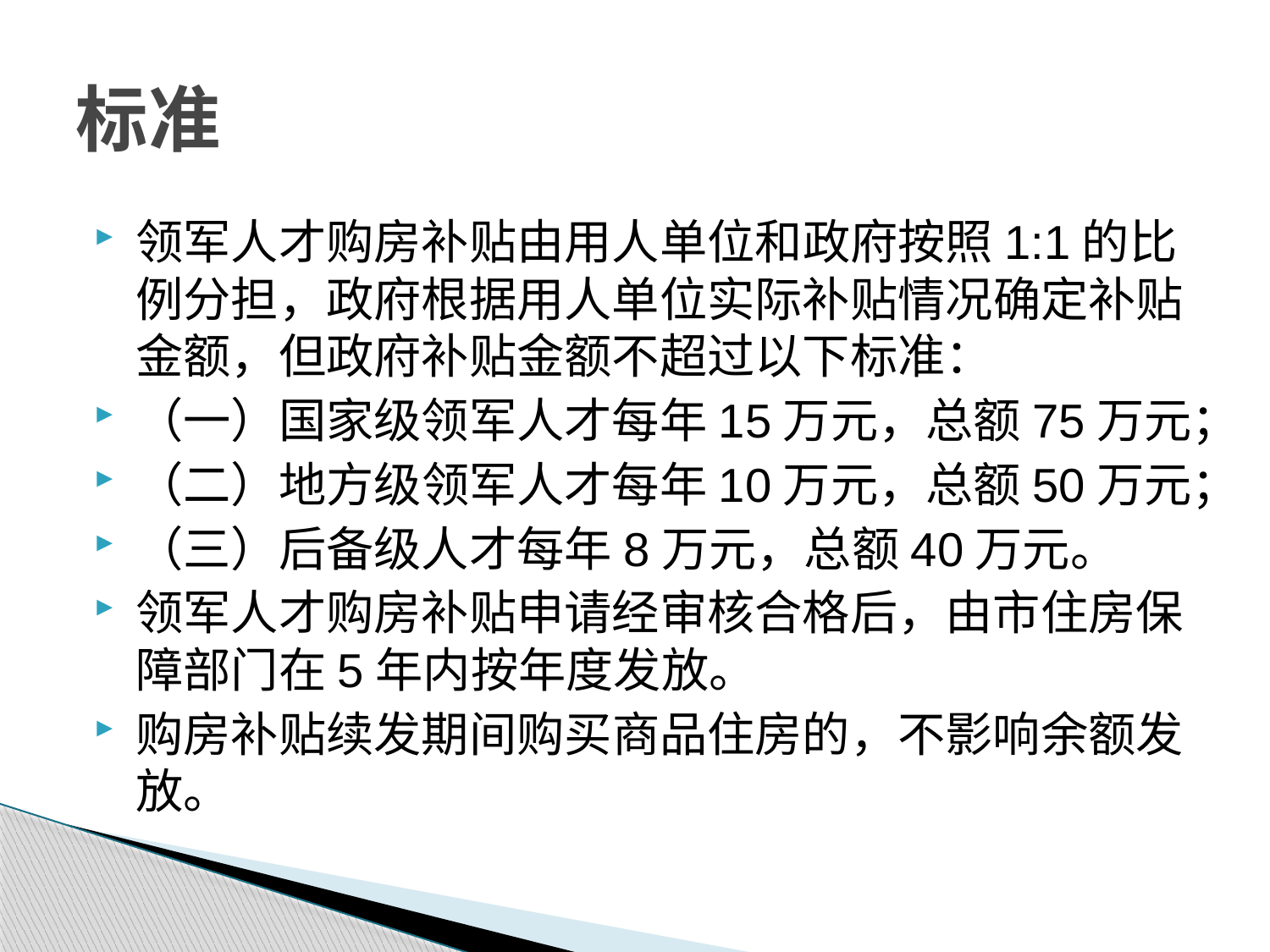

# 标准
领军人才购房补贴由用人单位和政府按照1:1的比例分担，政府根据用人单位实际补贴情况确定补贴金额，但政府补贴金额不超过以下标准：
（一）国家级领军人才每年15万元，总额75万元；
（二）地方级领军人才每年10万元，总额50万元；
（三）后备级人才每年8万元，总额40万元。
领军人才购房补贴申请经审核合格后，由市住房保障部门在5年内按年度发放。
购房补贴续发期间购买商品住房的，不影响余额发放。